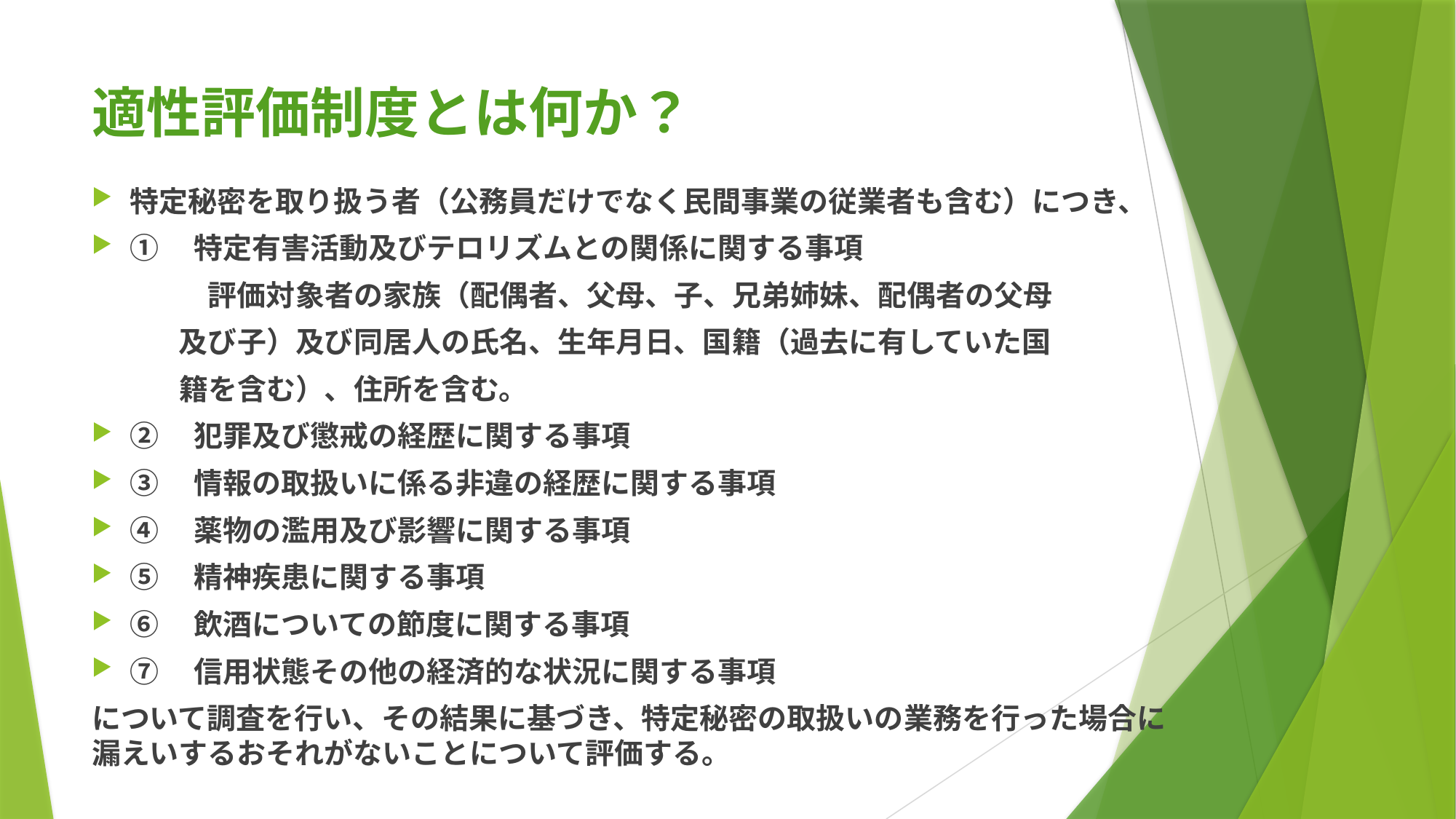

# 適性評価制度とは何か？
特定秘密を取り扱う者（公務員だけでなく民間事業の従業者も含む）につき、
①　特定有害活動及びテロリズムとの関係に関する事項
　　　　評価対象者の家族（配偶者、父母、子、兄弟姉妹、配偶者の父母
　　　及び子）及び同居人の氏名、生年月日、国籍（過去に有していた国
　　　籍を含む）、住所を含む。
②　犯罪及び懲戒の経歴に関する事項
③　情報の取扱いに係る非違の経歴に関する事項
④　薬物の濫用及び影響に関する事項
⑤　精神疾患に関する事項
⑥　飲酒についての節度に関する事項
⑦　信用状態その他の経済的な状況に関する事項
について調査を行い、その結果に基づき、特定秘密の取扱いの業務を行った場合に漏えいするおそれがないことについて評価する。
8